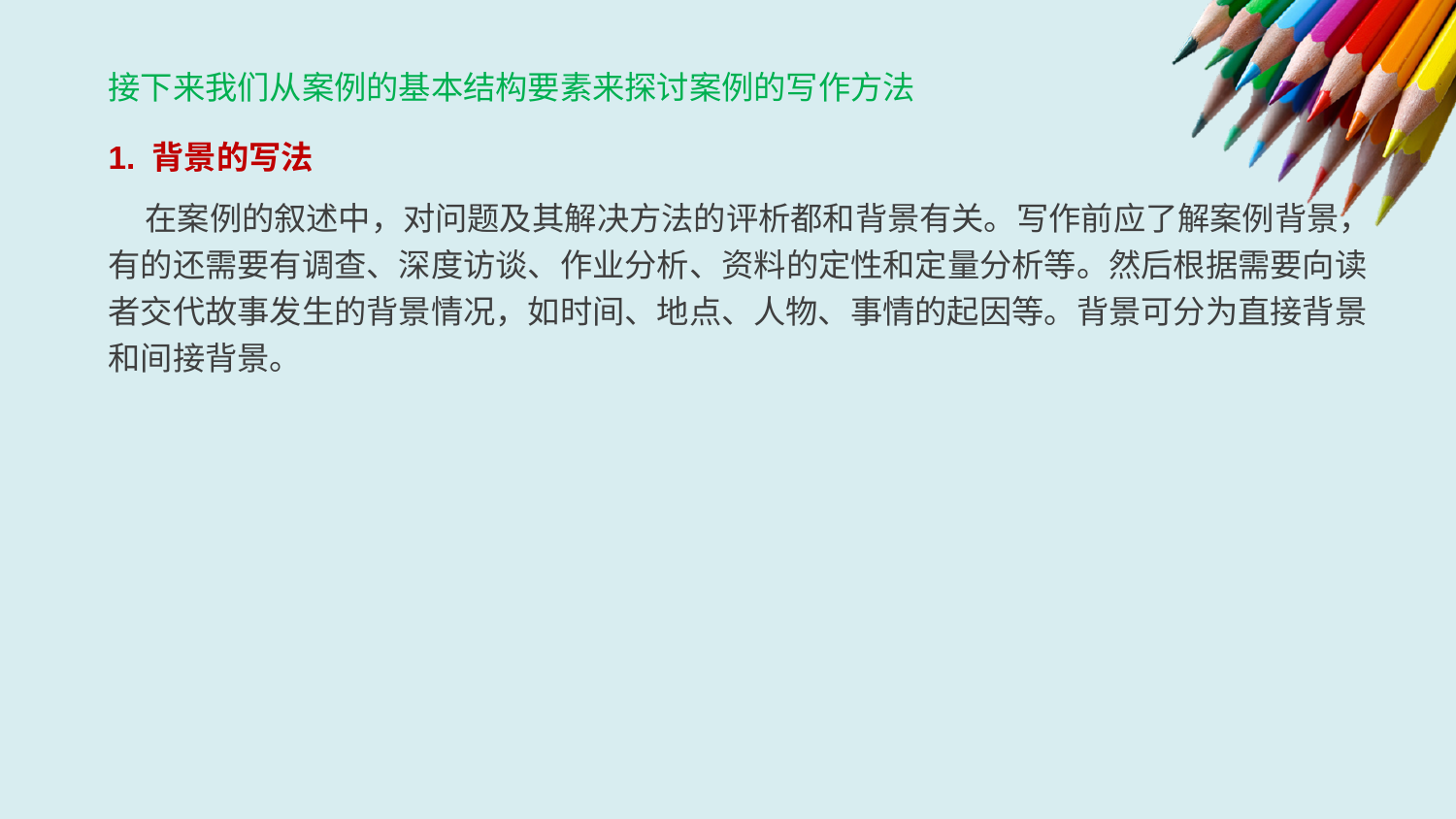

接下来我们从案例的基本结构要素来探讨案例的写作方法
1. 背景的写法
    在案例的叙述中，对问题及其解决方法的评析都和背景有关。写作前应了解案例背景，有的还需要有调查、深度访谈、作业分析、资料的定性和定量分析等。然后根据需要向读者交代故事发生的背景情况，如时间、地点、人物、事情的起因等。背景可分为直接背景和间接背景。